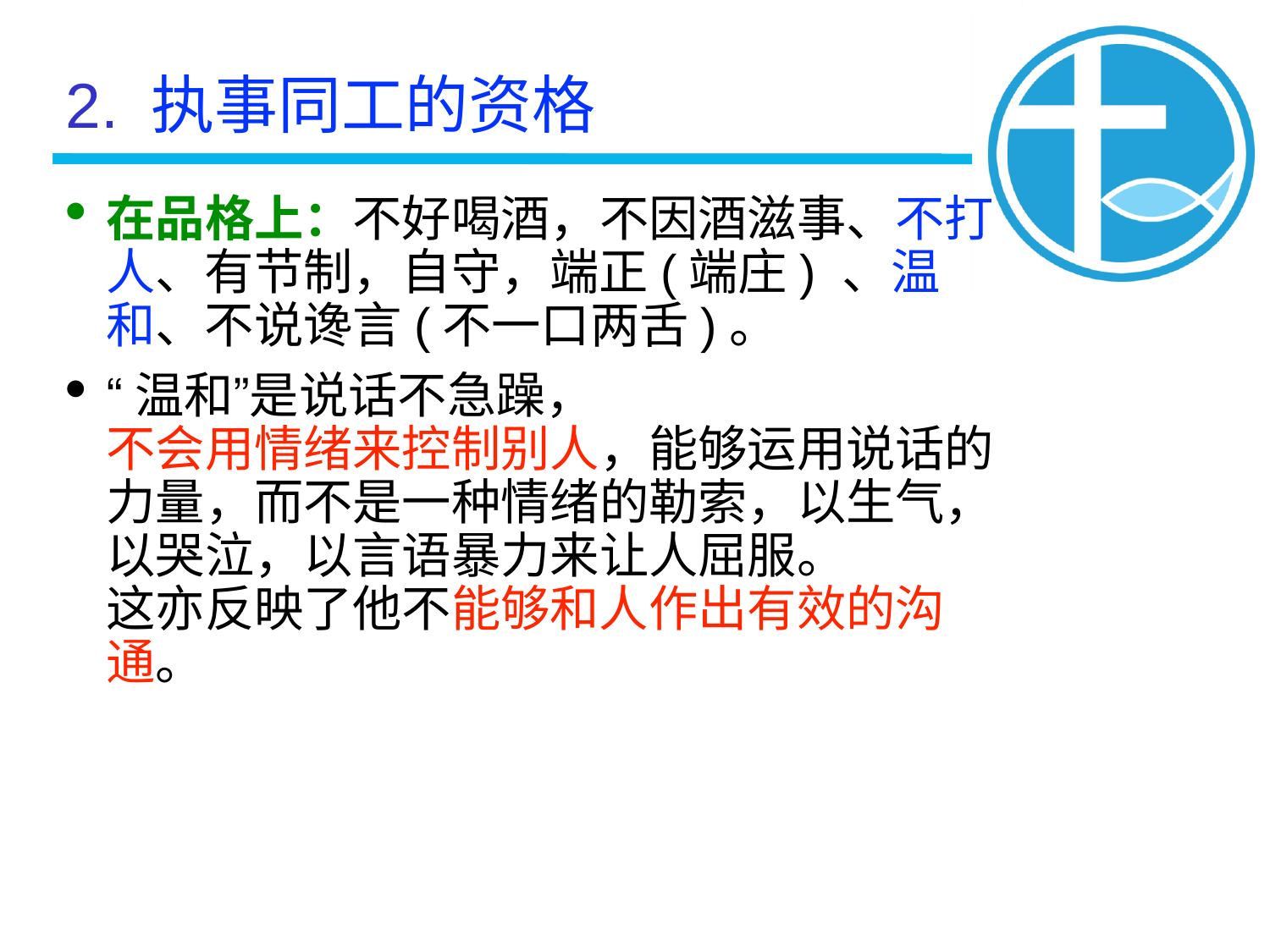

2. 执事同工的资格
在品格上：不好喝酒，不因酒滋事、不打人、有节制，自守，端正(端庄) 、温和、不说谗言(不一口两舌)。
“温和”是说话不急躁，
不会用情绪来控制别人，能够运用说话的力量，而不是一种情绪的勒索，以生气，以哭泣，以言语暴力来让人屈服。
这亦反映了他不能够和人作出有效的沟通。